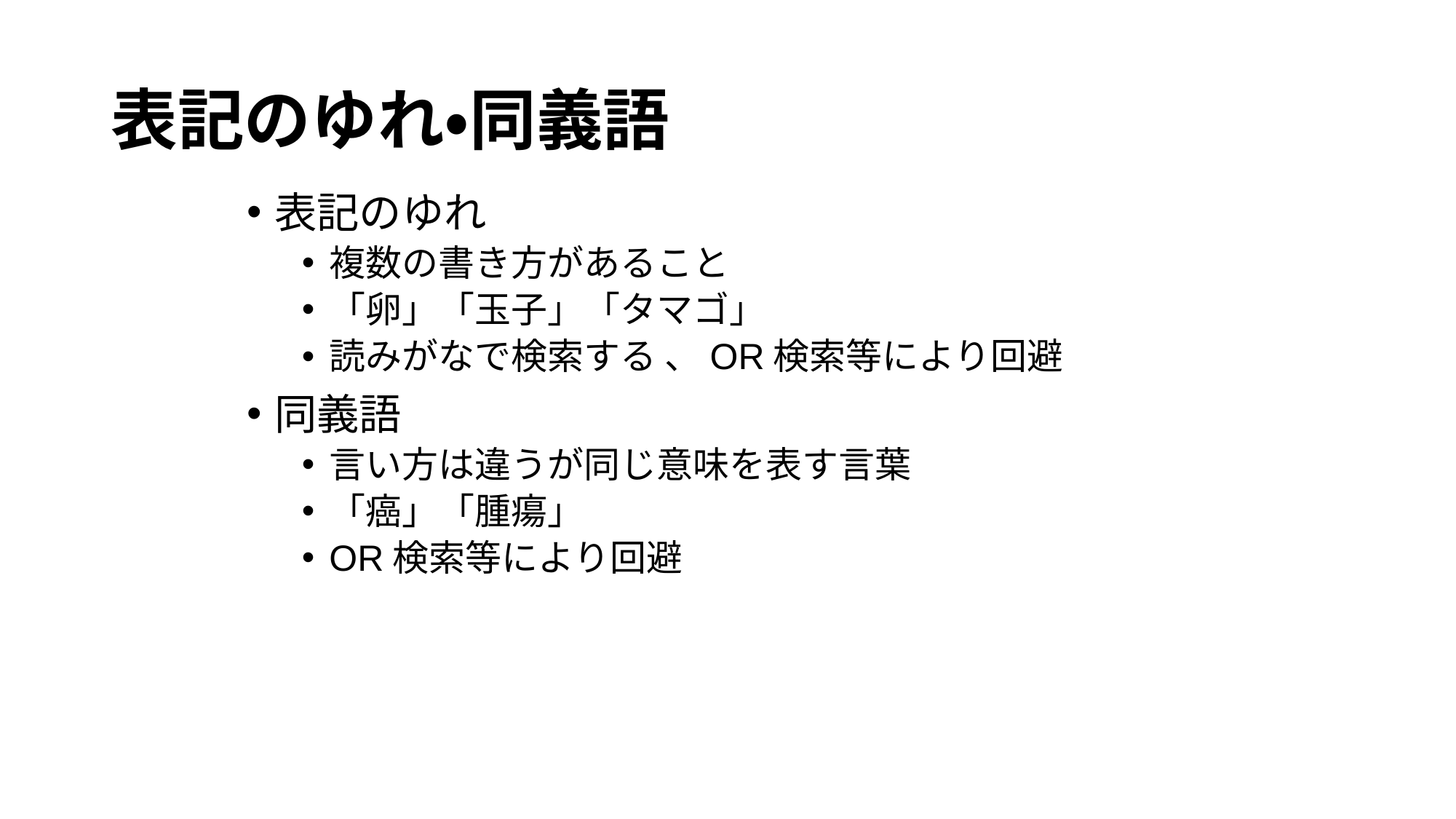

# 表記のゆれ・同義語
表記のゆれ
複数の書き方があること
「卵」「玉子」「タマゴ」
読みがなで検索する 、OR検索等により回避
同義語
言い方は違うが同じ意味を表す言葉
「癌」「腫瘍」
OR検索等により回避